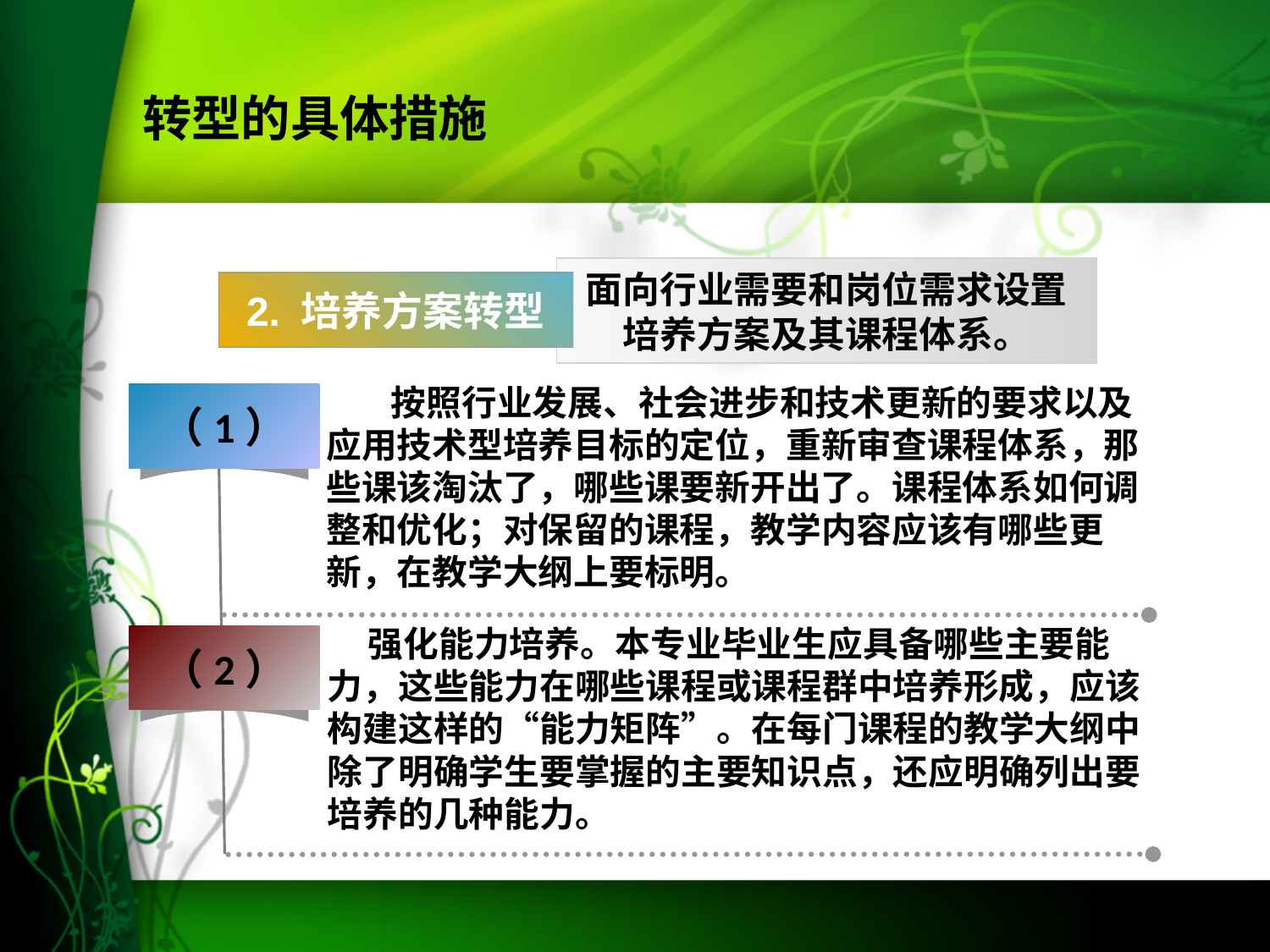

转型的具体措施
面向行业需要和岗位需求设置
培养方案及其课程体系。
2. 培养方案转型
       按照行业发展、社会进步和技术更新的要求以及应用技术型培养目标的定位，重新审查课程体系，那些课该淘汰了，哪些课要新开出了。课程体系如何调整和优化；对保留的课程，教学内容应该有哪些更新，在教学大纲上要标明。
（1）

    强化能力培养。本专业毕业生应具备哪些主要能力，这些能力在哪些课程或课程群中培养形成，应该构建这样的“能力矩阵”。在每门课程的教学大纲中除了明确学生要掌握的主要知识点，还应明确列出要培养的几种能力。
（2）